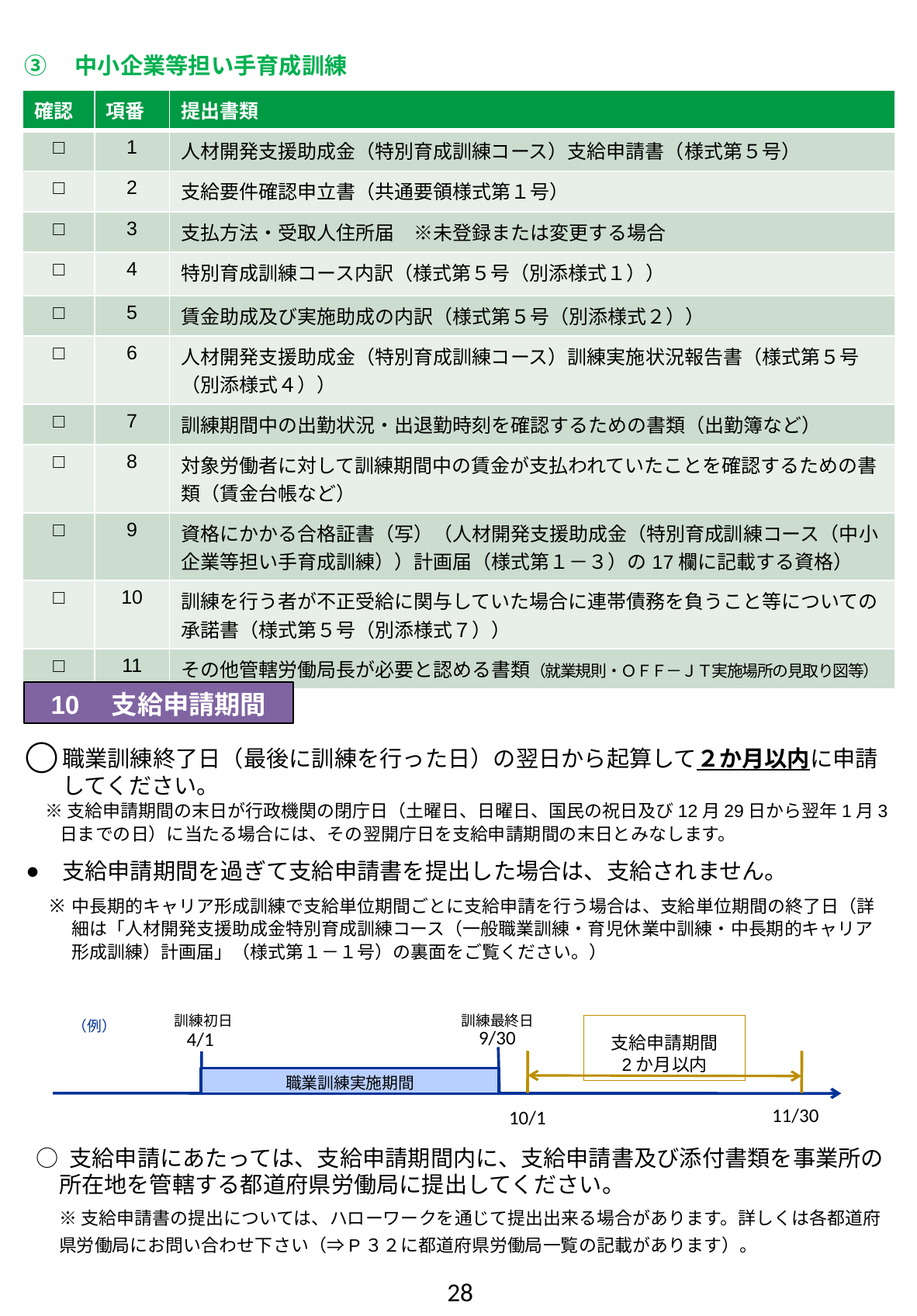

③　中小企業等担い手育成訓練
| 確認 | 項番 | 提出書類 |
| --- | --- | --- |
| □ | 1 | 人材開発支援助成金（特別育成訓練コース）支給申請書（様式第５号） |
| □ | 2 | 支給要件確認申立書（共通要領様式第１号） |
| □ | 3 | 支払方法・受取人住所届　※未登録または変更する場合 |
| □ | 4 | 特別育成訓練コース内訳（様式第５号（別添様式１）） |
| □ | 5 | 賃金助成及び実施助成の内訳（様式第５号（別添様式２）） |
| □ | 6 | 人材開発支援助成金（特別育成訓練コース）訓練実施状況報告書（様式第５号（別添様式４）） |
| □ | 7 | 訓練期間中の出勤状況・出退勤時刻を確認するための書類（出勤簿など） |
| □ | 8 | 対象労働者に対して訓練期間中の賃金が支払われていたことを確認するための書類（賃金台帳など） |
| □ | 9 | 資格にかかる合格証書（写）（人材開発支援助成金（特別育成訓練コース（中小企業等担い手育成訓練））計画届（様式第１－３）の17欄に記載する資格） |
| □ | 10 | 訓練を行う者が不正受給に関与していた場合に連帯債務を負うこと等についての承諾書（様式第５号（別添様式７）） |
| □ | 11 | その他管轄労働局長が必要と認める書類（就業規則・ＯＦＦ－ＪＴ実施場所の見取り図等） |
10　支給申請期間
職業訓練終了日（最後に訓練を行った日）の翌日から起算して２か月以内に申請してください。
　※ 支給申請期間の末日が行政機関の閉庁日（土曜日、日曜日、国民の祝日及び12月29日から翌年1月3日までの日）に当たる場合には、その翌開庁日を支給申請期間の末日とみなします。
支給申請期間を過ぎて支給申請書を提出した場合は、支給されません。
中長期的キャリア形成訓練で支給単位期間ごとに支給申請を行う場合は、支給単位期間の終了日（詳細は「人材開発支援助成金特別育成訓練コース（一般職業訓練・育児休業中訓練・中長期的キャリア形成訓練）計画届」（様式第１－１号）の裏面をご覧ください。）
訓練初日
4/1
職業訓練実施期間
11/30
10/1
支給申請期間
2か月以内
 （例）
訓練最終日
9/30
○ 支給申請にあたっては、支給申請期間内に、支給申請書及び添付書類を事業所の所在地を管轄する都道府県労働局に提出してください。
　※ 支給申請書の提出については、ハローワークを通じて提出出来る場合があります。詳しくは各都道府県労働局にお問い合わせ下さい（⇒P３２に都道府県労働局一覧の記載があります）。
28